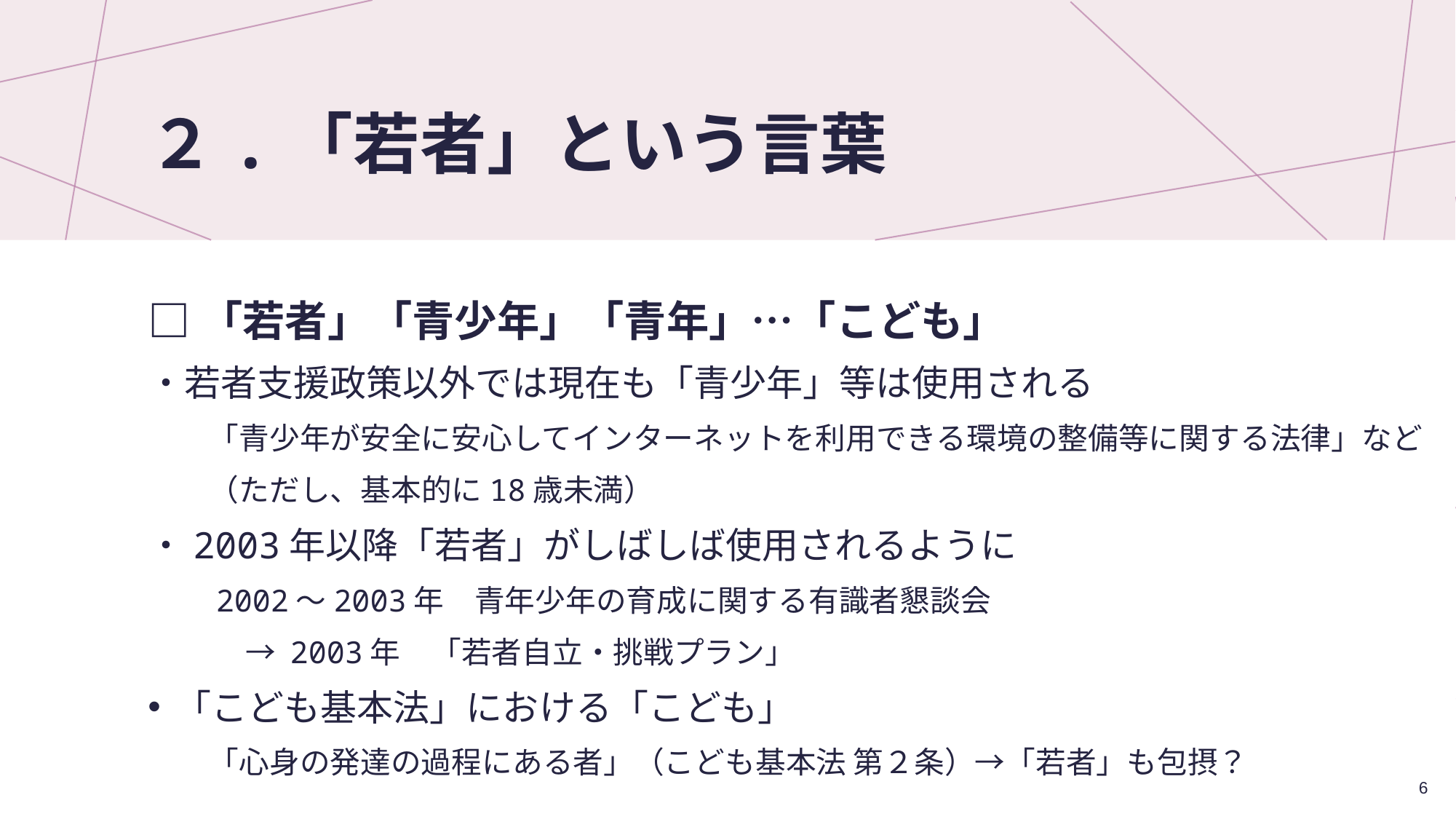

# ２.「若者」という言葉
□「若者」「青少年」「青年」…「こども」
・若者支援政策以外では現在も「青少年」等は使用される
　　「青少年が安全に安心してインターネットを利用できる環境の整備等に関する法律」など
　　（ただし、基本的に18歳未満）
・2003年以降「若者」がしばしば使用されるように
　　2002～2003年　青年少年の育成に関する有識者懇談会
　　 　→ 2003年　「若者自立・挑戦プラン」
「こども基本法」における「こども」
　　「心身の発達の過程にある者」（こども基本法 第２条）→「若者」も包摂？
6